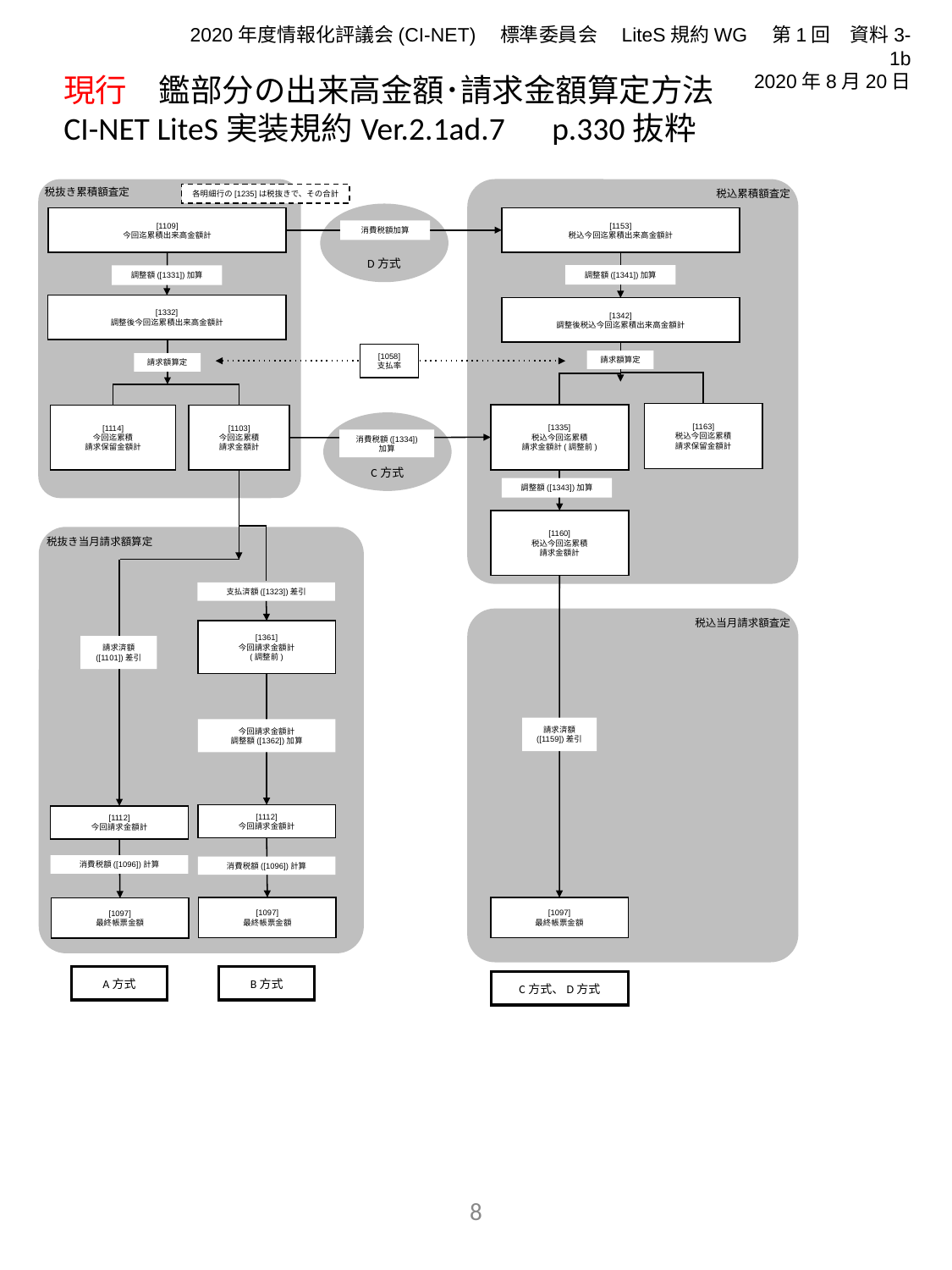

2020年度情報化評議会(CI-NET)　標準委員会　LiteS規約WG　第1回　資料3-1b
2020年8月20日
現行　鑑部分の出来高金額･請求金額算定方法
CI-NET LiteS実装規約Ver.2.1ad.7　p.330抜粋
税抜き累積額査定
税込累積額査定
各明細行の[1235]は税抜きで、その合計
D方式
[1109]
今回迄累積出来高金額計
[1153]
税込今回迄累積出来高金額計
消費税額加算
調整額([1341])加算
調整額([1331])加算
[1332]
調整後今回迄累積出来高金額計
[1342]
調整後税込今回迄累積出来高金額計
[1058]
支払率
請求額算定
請求額算定
[1163]
税込今回迄累積
請求保留金額計
[1335]
税込今回迄累積
請求金額計(調整前)
[1114]
今回迄累積
請求保留金額計
[1103]
今回迄累積
請求金額計

C方式
消費税額([1334])
加算
調整額([1343])加算
[1160]
税込今回迄累積
請求金額計
税抜き当月請求額算定
支払済額([1323])差引
税込当月請求額査定
[1361]
今回請求金額計
(調整前)
請求済額
([1101])差引
請求済額
([1159])差引
今回請求金額計
調整額([1362])加算
[1112]
今回請求金額計
[1112]
今回請求金額計
消費税額([1096])計算
消費税額([1096])計算
[1097]
最終帳票金額
[1097]
最終帳票金額
[1097]
最終帳票金額
A方式
B方式
C方式、D方式
8